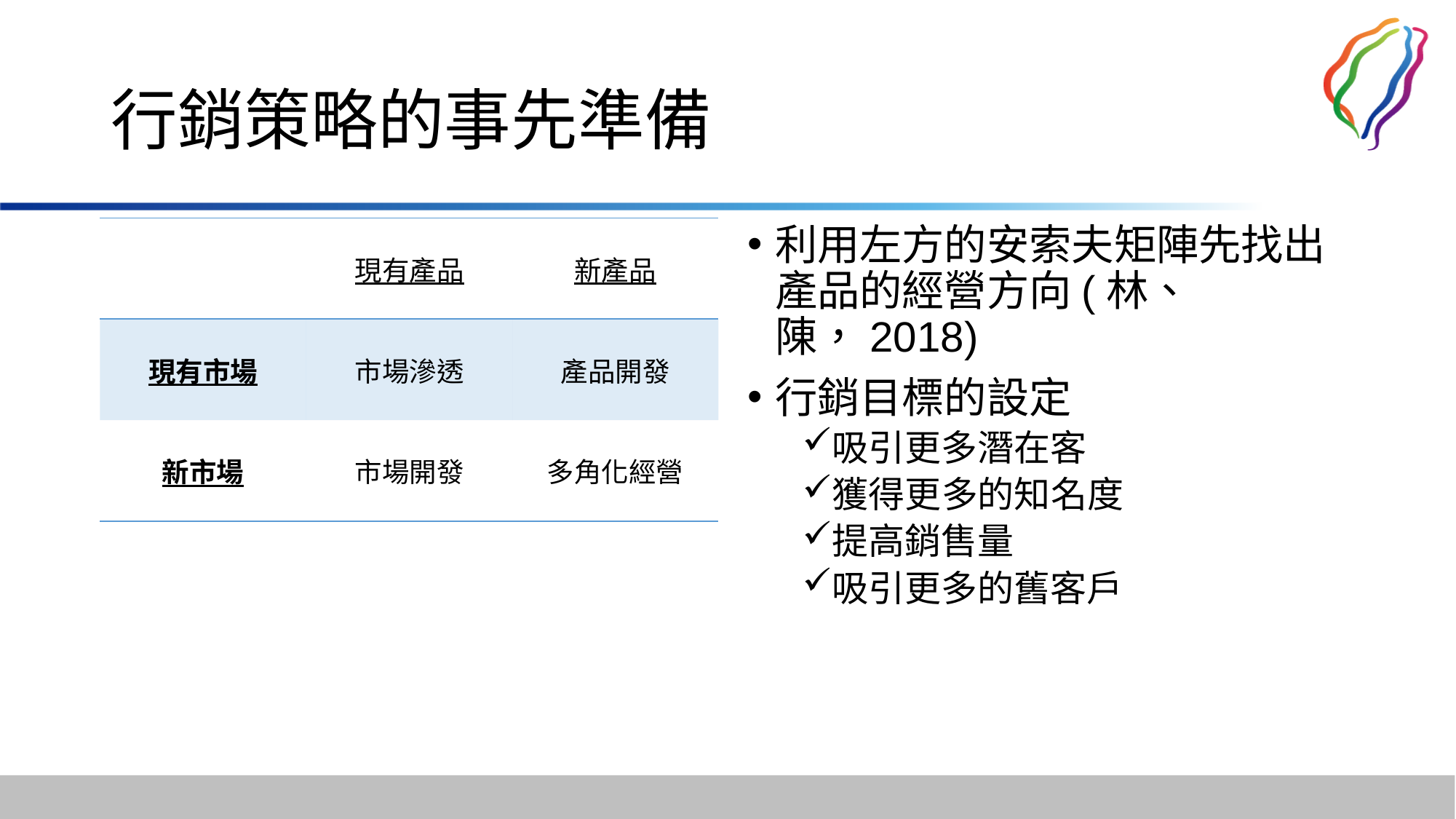

# 行銷策略的事先準備
|  | 現有產品 | 新產品 |
| --- | --- | --- |
| 現有市場 | 市場滲透 | 產品開發 |
| 新市場 | 市場開發 | 多角化經營 |
利用左方的安索夫矩陣先找出產品的經營方向(林、陳，2018)
行銷目標的設定
吸引更多潛在客
獲得更多的知名度
提高銷售量
吸引更多的舊客戶